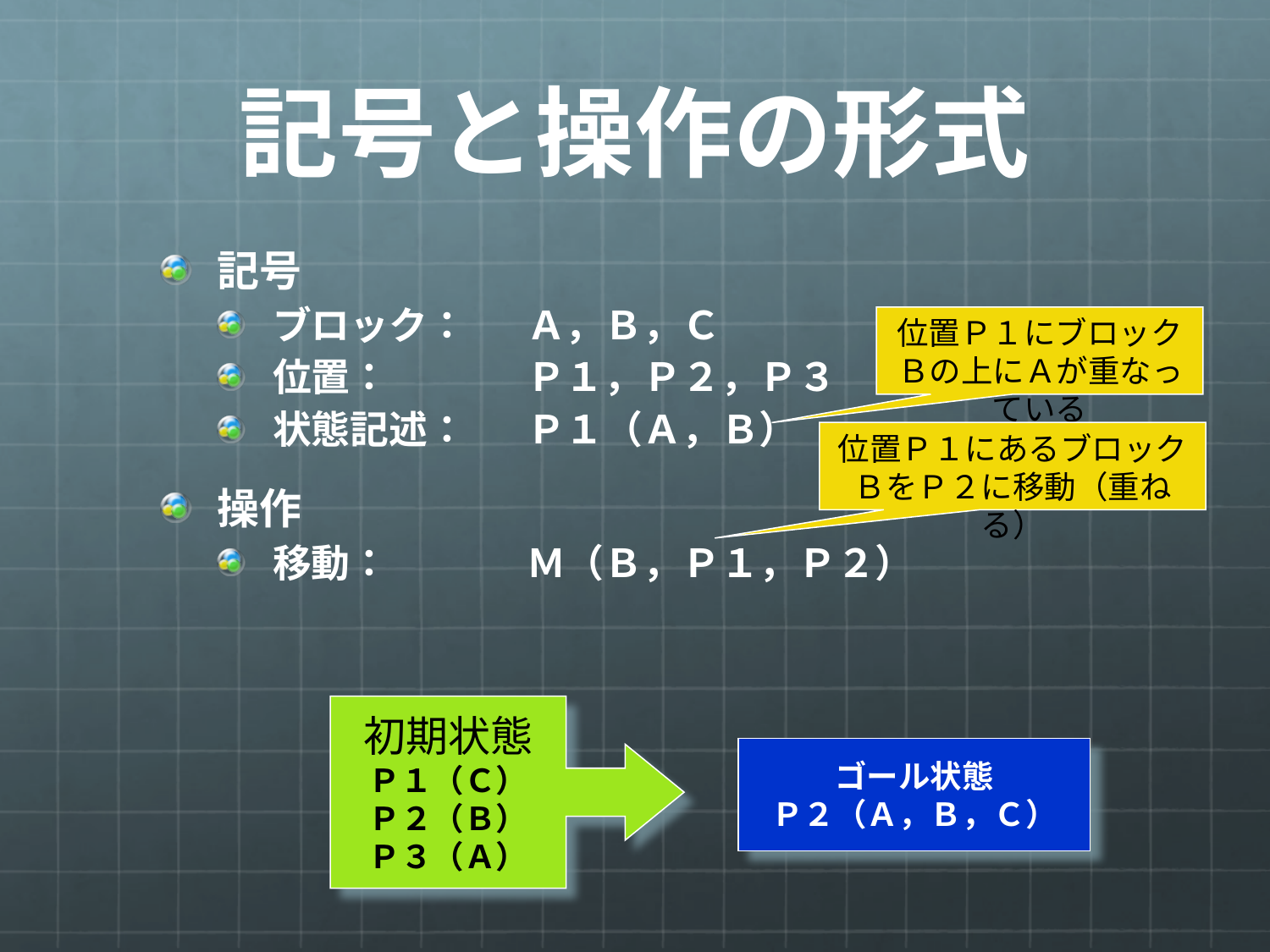

# 記号と操作の形式
記号
ブロック：	Ａ，Ｂ，Ｃ
位置：		Ｐ１，Ｐ２，Ｐ３
状態記述：	Ｐ１（Ａ，Ｂ）
操作
移動：		Ｍ（Ｂ，Ｐ１，Ｐ２）
位置Ｐ１にブロックＢの上にＡが重なっている
位置Ｐ１にあるブロックＢをＰ２に移動（重ねる）
初期状態
Ｐ１（Ｃ）
Ｐ２（Ｂ）
Ｐ３（Ａ）
ゴール状態
Ｐ２（Ａ，Ｂ，Ｃ）